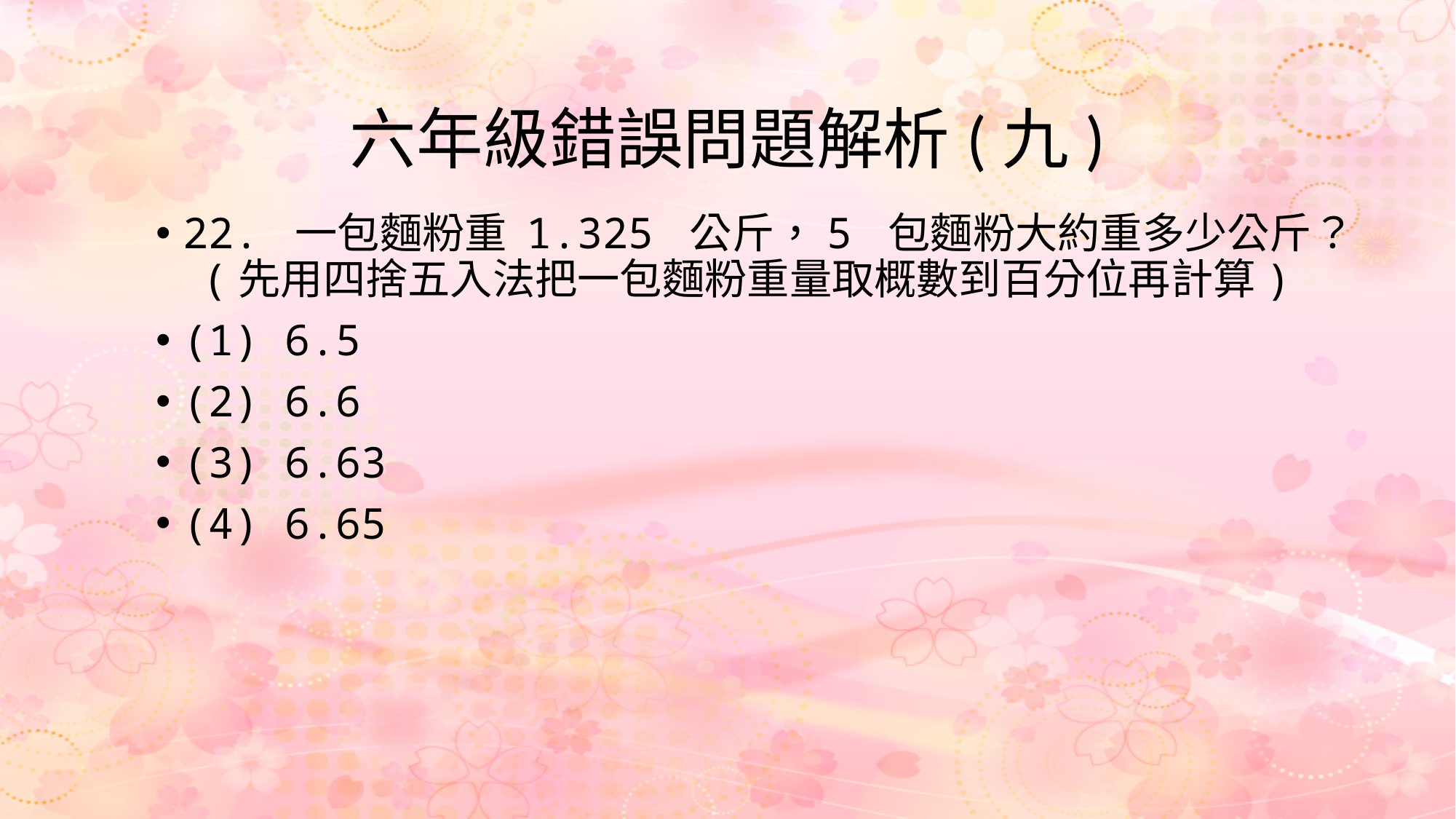

# 六年級錯誤問題解析(九)
22. 一包麵粉重 1.325 公斤，5 包麵粉大約重多少公斤？ (先用四捨五入法把一包麵粉重量取概數到百分位再計算)
(1) 6.5
(2) 6.6
(3) 6.63
(4) 6.65